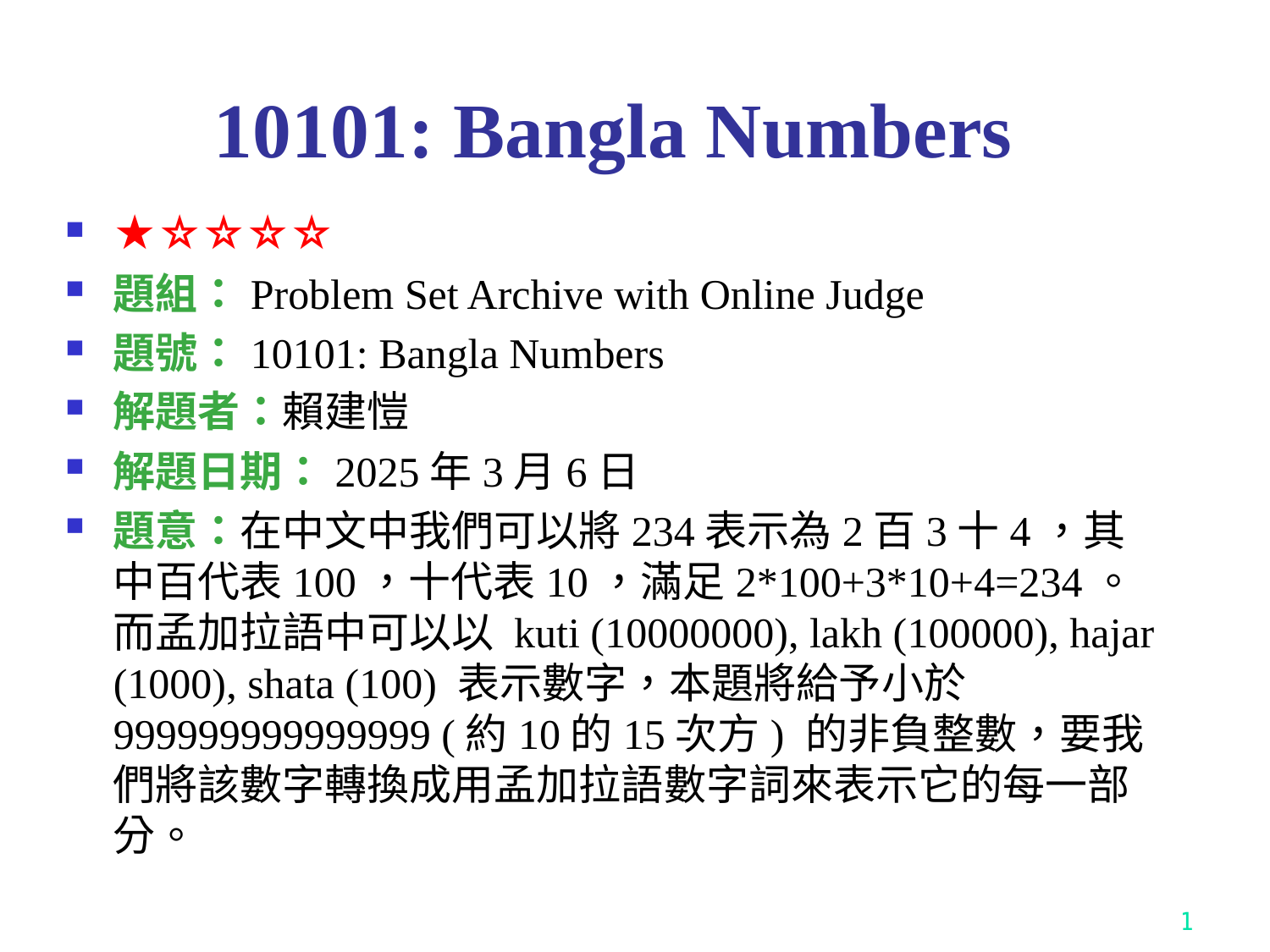

# 10101: Bangla Numbers
★☆☆☆☆
題組：Problem Set Archive with Online Judge
題號：10101: Bangla Numbers
解題者：賴建愷
解題日期：2025年3月6日
題意：在中文中我們可以將234表示為2百3十4，其中百代表100，十代表10，滿足2*100+3*10+4=234。而孟加拉語中可以以 kuti (10000000), lakh (100000), hajar (1000), shata (100) 表示數字，本題將給予小於999999999999999 (約10的15次方) 的非負整數，要我們將該數字轉換成用孟加拉語數字詞來表示它的每一部分。
1